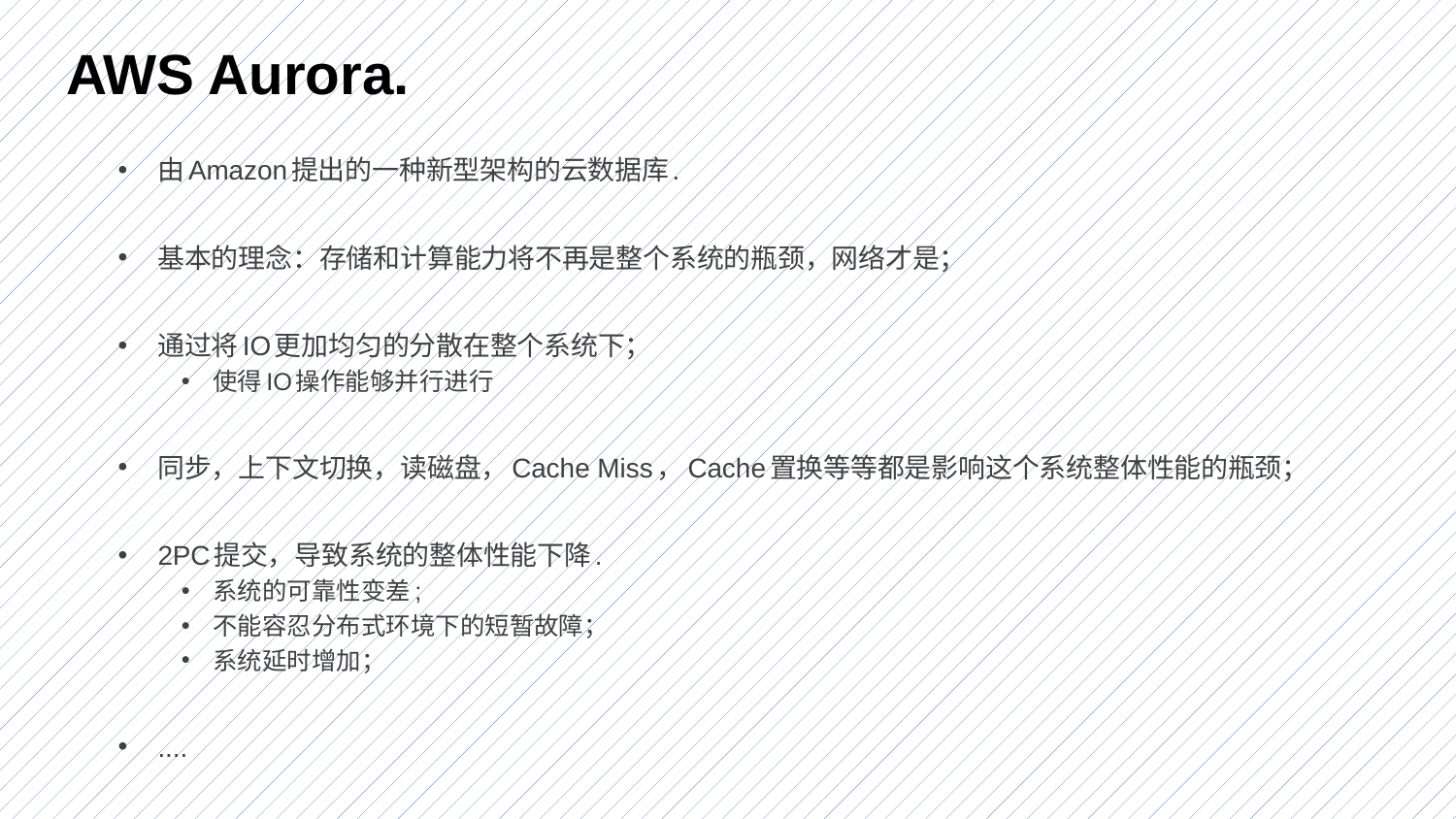

# AWS Aurora.
由Amazon提出的一种新型架构的云数据库.

基本的理念：存储和计算能力将不再是整个系统的瓶颈，网络才是；

通过将IO更加均匀的分散在整个系统下；
使得IO操作能够并行进行

同步，上下文切换，读磁盘，Cache Miss，Cache置换等等都是影响这个系统整体性能的瓶颈；

2PC提交，导致系统的整体性能下降.
系统的可靠性变差;
不能容忍分布式环境下的短暂故障；
系统延时增加；

....